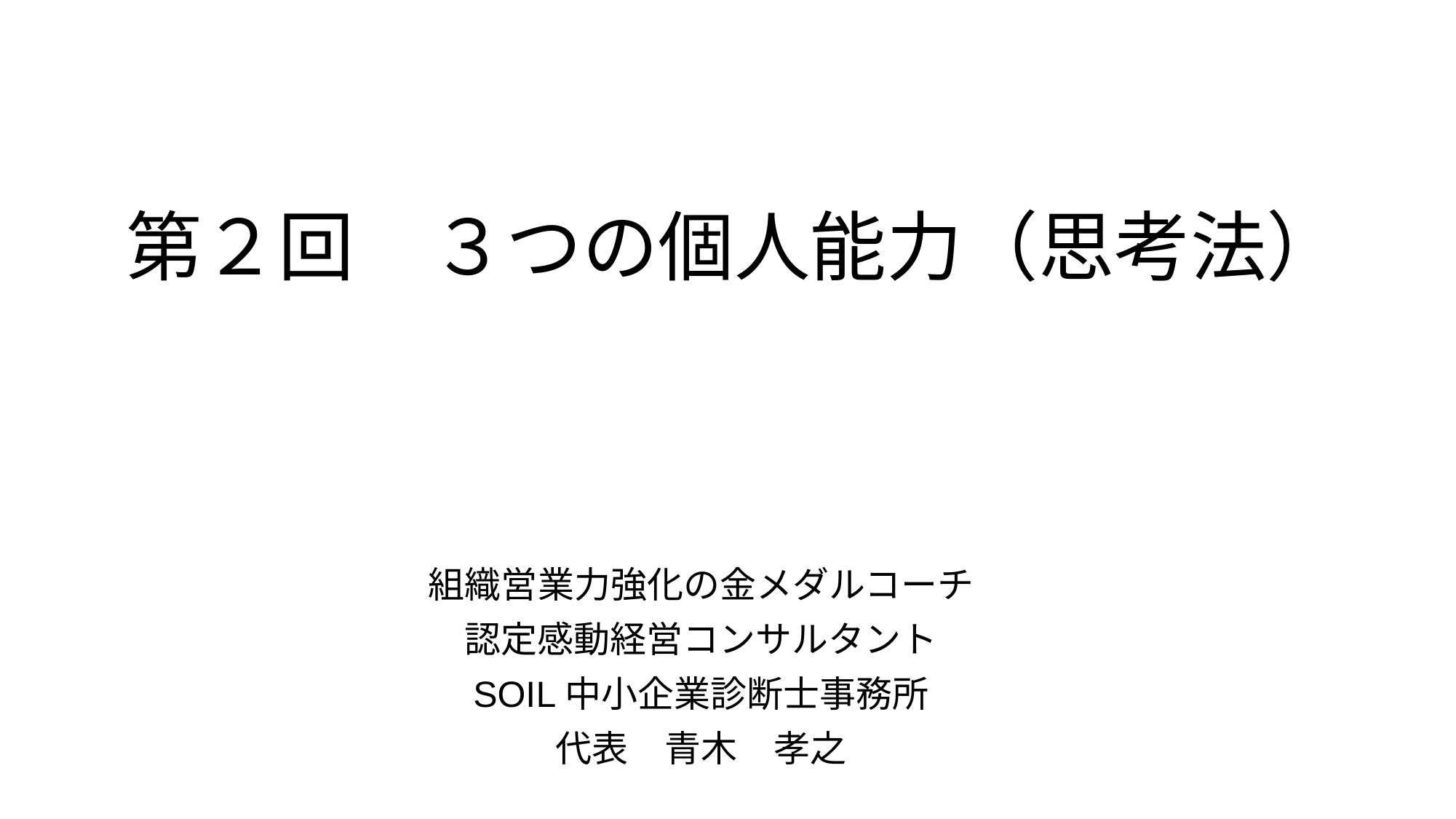

# 第２回　３つの個人能力（思考法）
組織営業力強化の金メダルコーチ
認定感動経営コンサルタント
SOIL中小企業診断士事務所
代表　青木　孝之